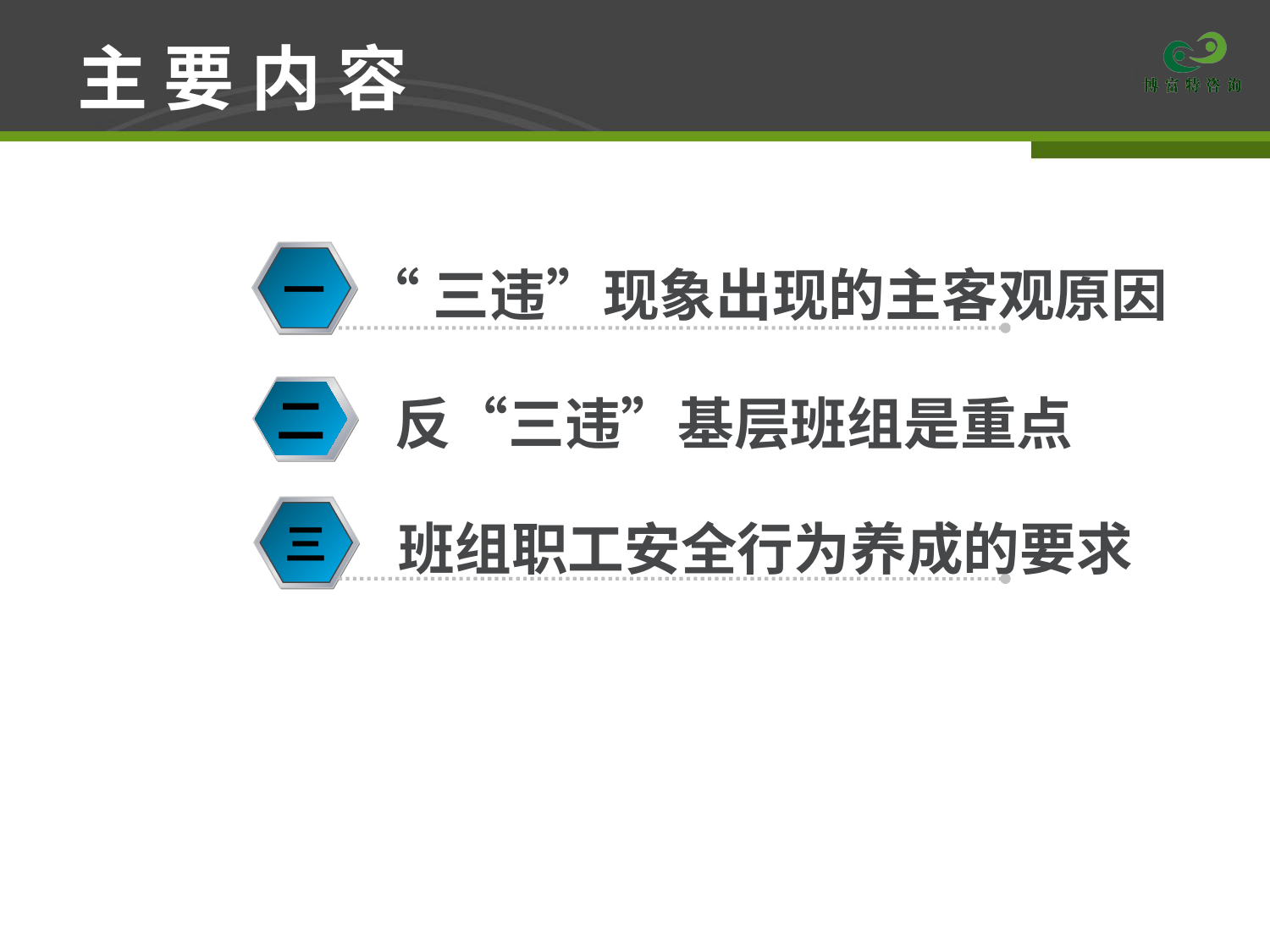

# 主 要 内 容

“三违”现象出现的主客观原因
一

二
反“三违”基层班组是重点

班组职工安全行为养成的要求
三

3